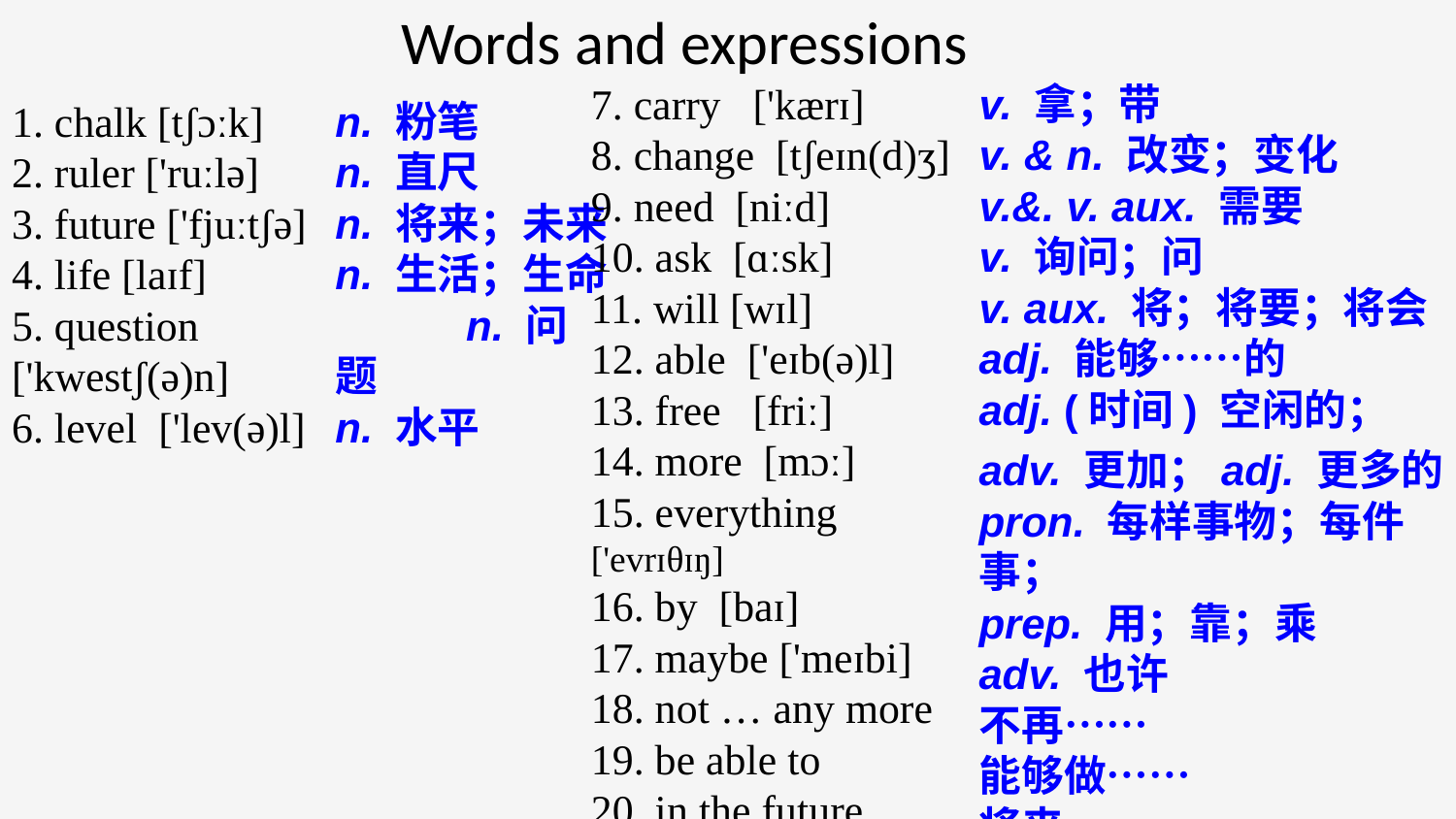

Words and expressions
7. carry   ['kærɪ]
8. change  [tʃeɪn(d)ʒ]
9. need  [niːd]
10. ask  [ɑːsk]
11. will [wɪl]
12. able  ['eɪb(ə)l]
13. free   [friː]
14. more  [mɔː]
15. everything ['evrɪθɪŋ]
16. by  [baɪ]
17. maybe ['meɪbi]
18. not … any more
19. be able to
20. in the future
v. 拿；带
v. & n. 改变；变化
v.&. v. aux. 需要
v. 询问；问
v. aux. 将；将要；将会
adj. 能够……的
adj. (时间) 空闲的；
adv. 更加；adj. 更多的
pron. 每样事物；每件事；
prep. 用；靠；乘
adv. 也许
不再……
能够做……
将来
1. chalk [tʃɔːk]
2. ruler ['ruːlə]
3. future ['fjuːtʃə]
4. life [laɪf]
5. question ['kwestʃ(ə)n]
6. level  ['lev(ə)l]
n. 粉笔
n. 直尺
n. 将来；未来
n. 生活；生命
           n. 问题
n. 水平